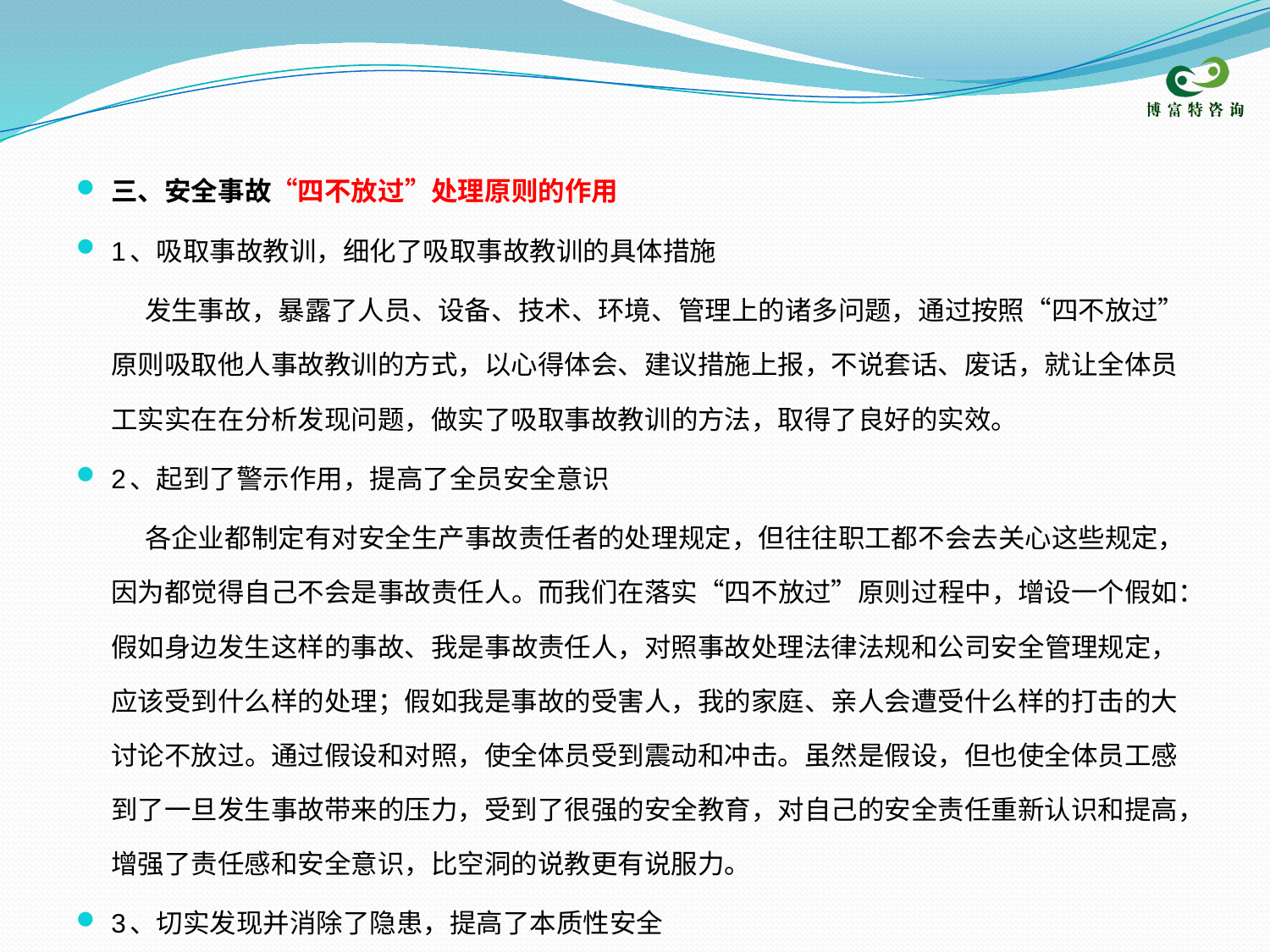

三、安全事故“四不放过”处理原则的作用
1、吸取事故教训，细化了吸取事故教训的具体措施
           发生事故，暴露了人员、设备、技术、环境、管理上的诸多问题，通过按照“四不放过”原则吸取他人事故教训的方式，以心得体会、建议措施上报，不说套话、废话，就让全体员工实实在在分析发现问题，做实了吸取事故教训的方法，取得了良好的实效。
2、起到了警示作用，提高了全员安全意识
           各企业都制定有对安全生产事故责任者的处理规定，但往往职工都不会去关心这些规定，因为都觉得自己不会是事故责任人。而我们在落实“四不放过”原则过程中，增设一个假如：假如身边发生这样的事故、我是事故责任人，对照事故处理法律法规和公司安全管理规定，应该受到什么样的处理；假如我是事故的受害人，我的家庭、亲人会遭受什么样的打击的大讨论不放过。通过假设和对照，使全体员受到震动和冲击。虽然是假设，但也使全体员工感到了一旦发生事故带来的压力，受到了很强的安全教育，对自己的安全责任重新认识和提高，增强了责任感和安全意识，比空洞的说教更有说服力。
3、切实发现并消除了隐患，提高了本质性安全